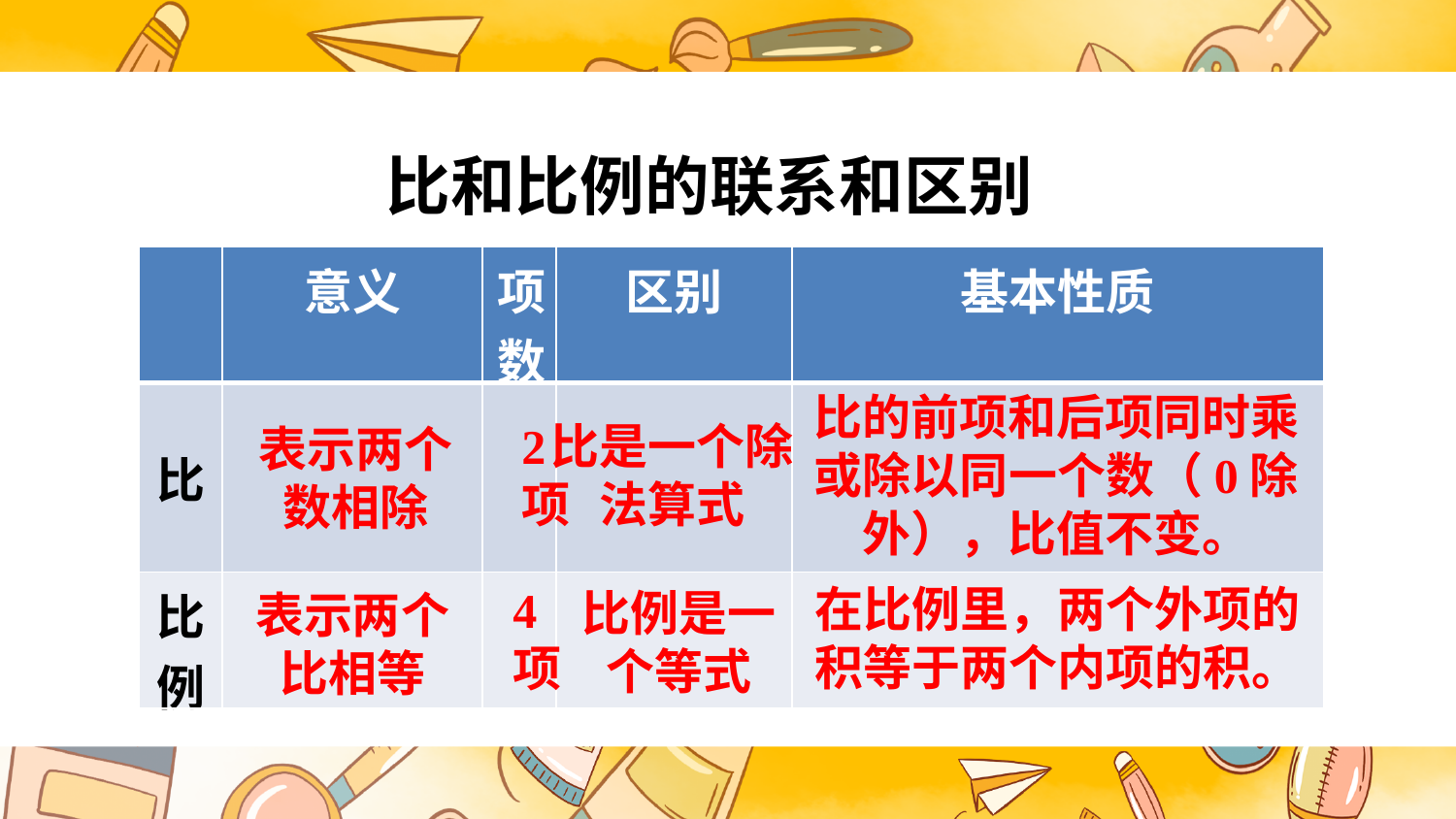

比和比例的联系和区别
|  | 意义 | 项数 | 区别 | 基本性质 |
| --- | --- | --- | --- | --- |
| 比 |  |  |  |  |
| 比例 |  |  |  |  |
比的前项和后项同时乘或除以同一个数（0除外），比值不变。
2项
比是一个除法算式
表示两个数相除
在比例里，两个外项的积等于两个内项的积。
4项
比例是一个等式
表示两个比相等